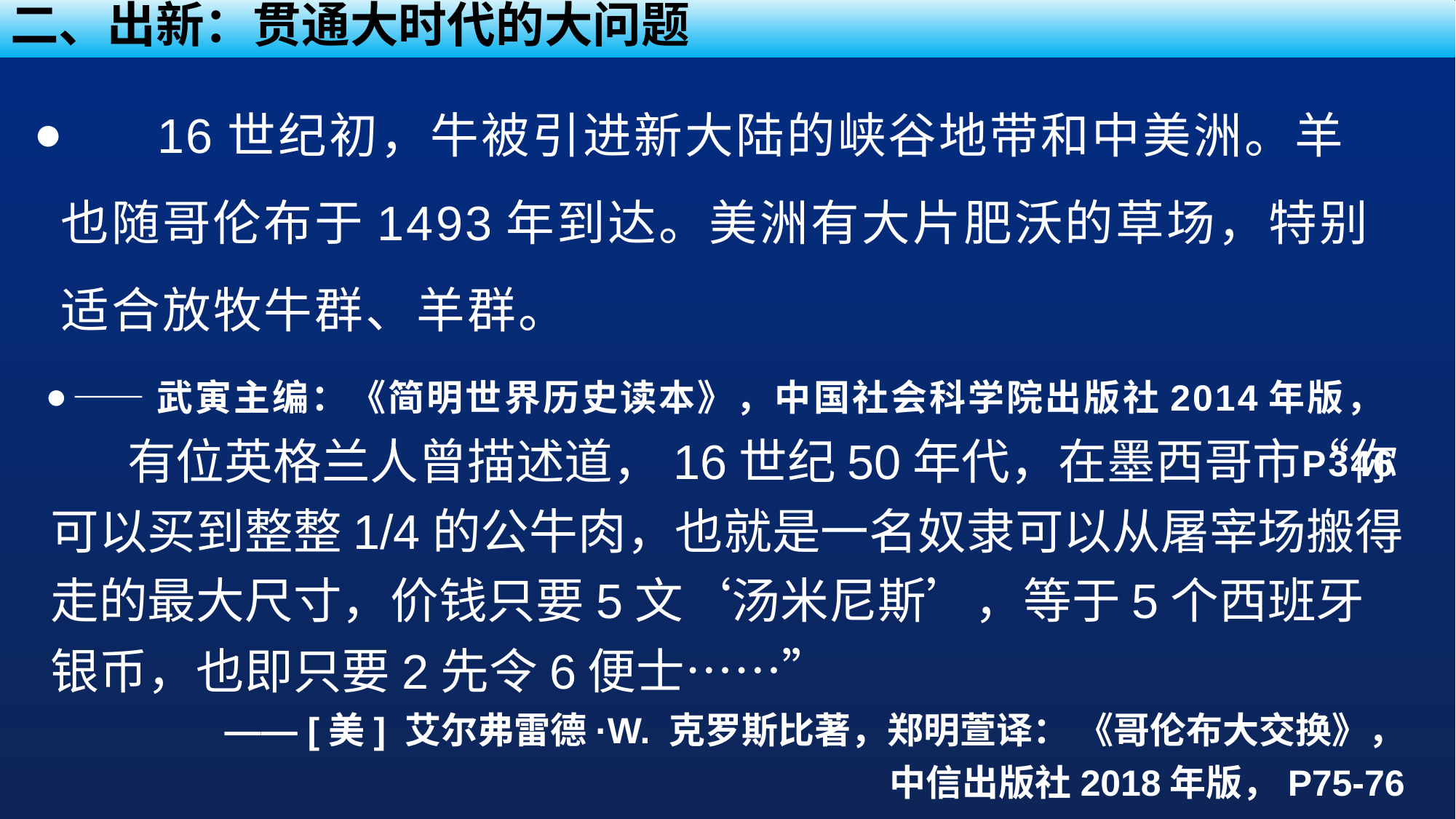

二、出新：贯通大时代的大问题
      16世纪初，牛被引进新大陆的峡谷地带和中美洲。羊也随哥伦布于1493年到达。美洲有大片肥沃的草场，特别适合放牧牛群、羊群。
——武寅主编：《简明世界历史读本》，中国社会科学院出版社2014年版，P346

      有位英格兰人曾描述道，16世纪50年代，在墨西哥市“你可以买到整整1/4的公牛肉，也就是一名奴隶可以从屠宰场搬得走的最大尺寸，价钱只要5文‘汤米尼斯’，等于5个西班牙银币，也即只要2先令6便士……”
—— [美] 艾尔弗雷德·W. 克罗斯比著，郑明萱译： 《哥伦布大交换》，
中信出版社2018年版，P75-76